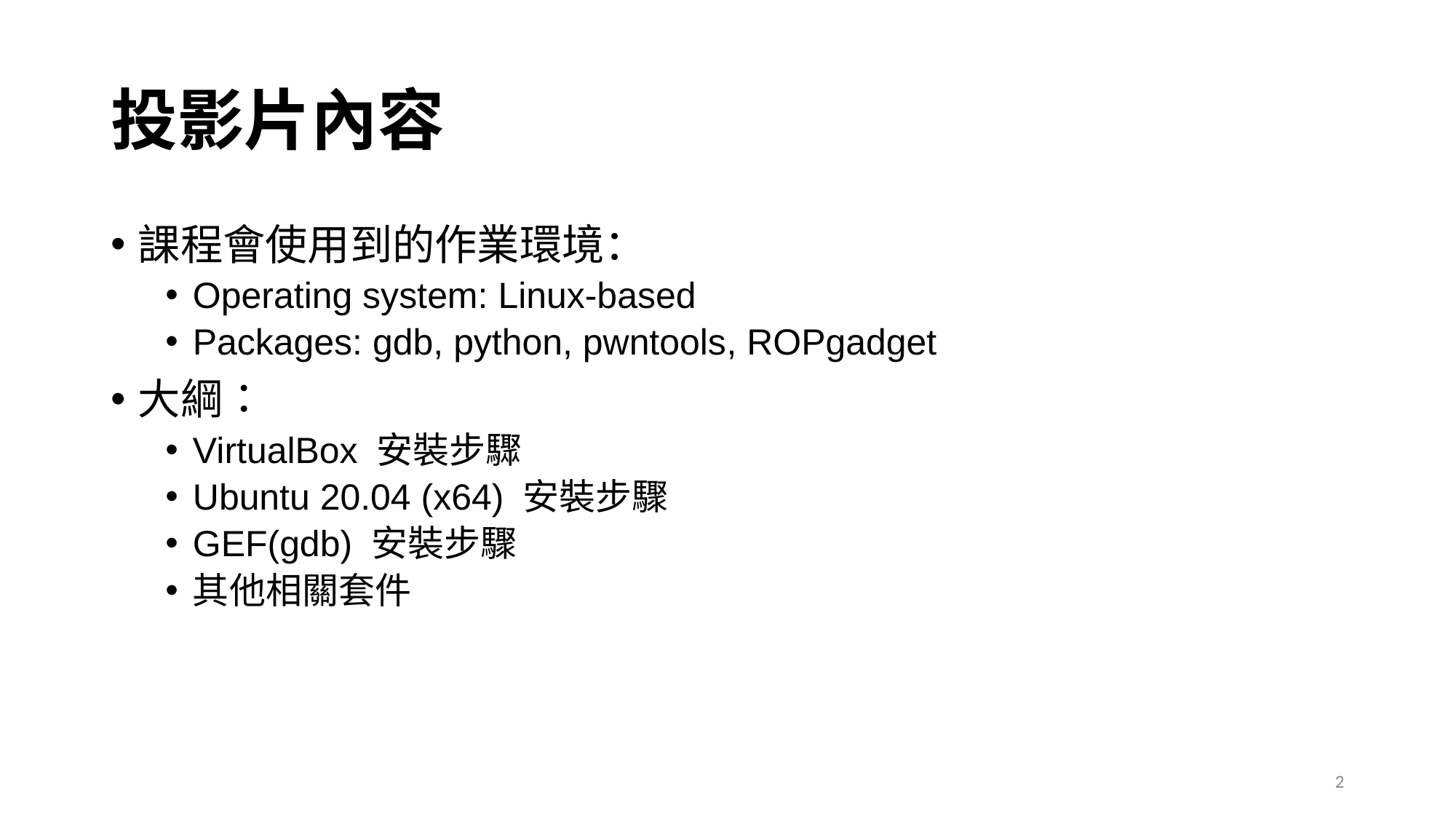

# 投影片內容
課程會使用到的作業環境：
Operating system: Linux-based
Packages: gdb, python, pwntools, ROPgadget
大綱：
VirtualBox 安裝步驟
Ubuntu 20.04 (x64) 安裝步驟
GEF(gdb) 安裝步驟
其他相關套件
2